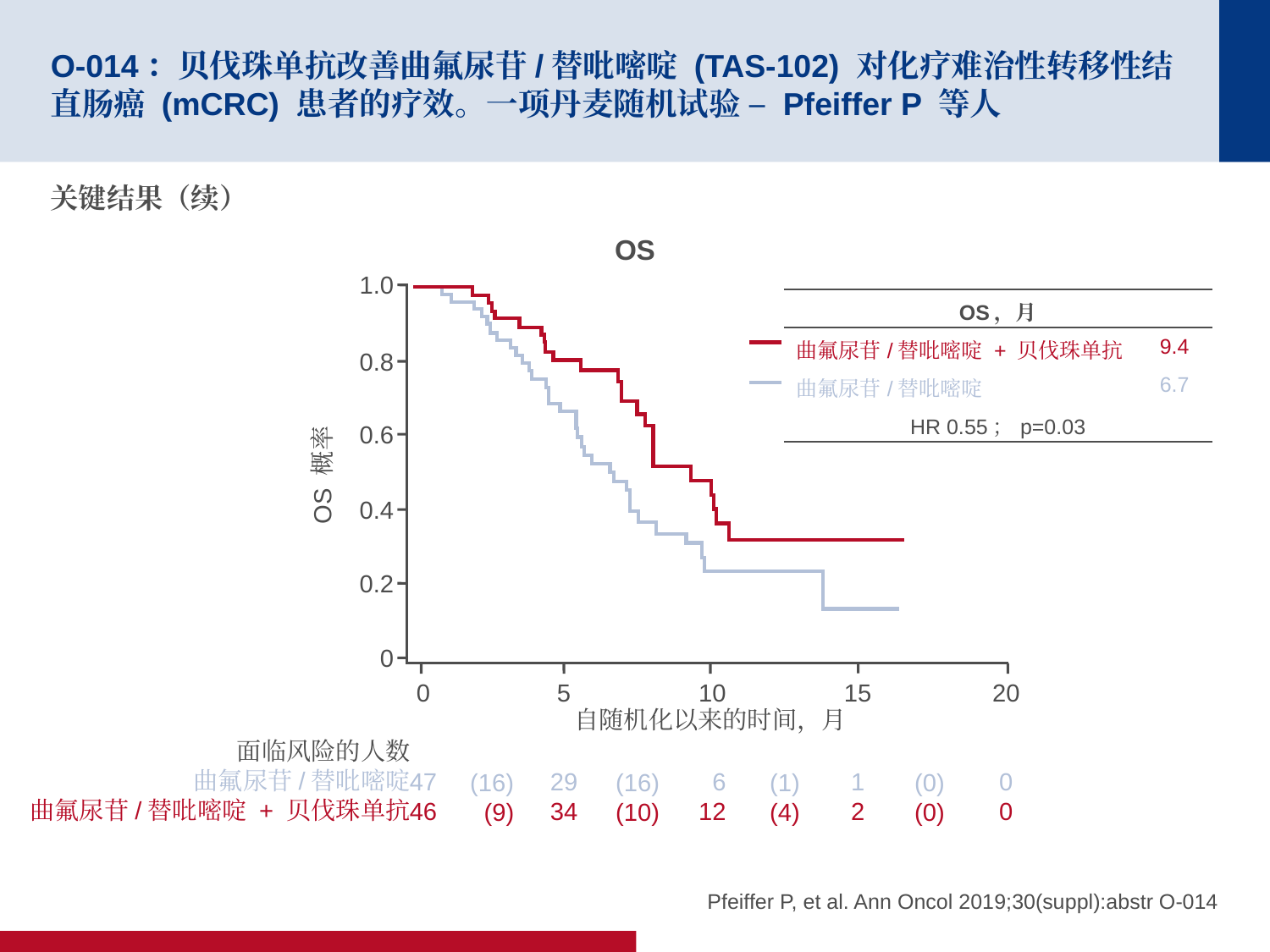

# O-014：贝伐珠单抗改善曲氟尿苷/替吡嘧啶 (TAS-102) 对化疗难治性转移性结直肠癌 (mCRC) 患者的疗效。一项丹麦随机试验 – Pfeiffer P 等人
关键结果（续）

OS
1.0

| OS，月 |  |
| --- | --- |
| 曲氟尿苷/替吡嘧啶 + 贝伐珠单抗 | 9.4 |
| 曲氟尿苷/替吡嘧啶 | 6.7 |
| HR 0.55；p=0.03 |  |
0.8

0.6

OS 概率
0.4

0.2

0

0

47
46

5

29
34

10

6
12

15

1
2
20

0
0
自随机化以来的时间，月
面临风险的人数
曲氟尿苷/替吡嘧啶
曲氟尿苷/替吡嘧啶 + 贝伐珠单抗
(16)
(9)
(16)
(10)
(1)
(4)
(0)
(0)
Pfeiffer P, et al. Ann Oncol 2019;30(suppl):abstr O-014